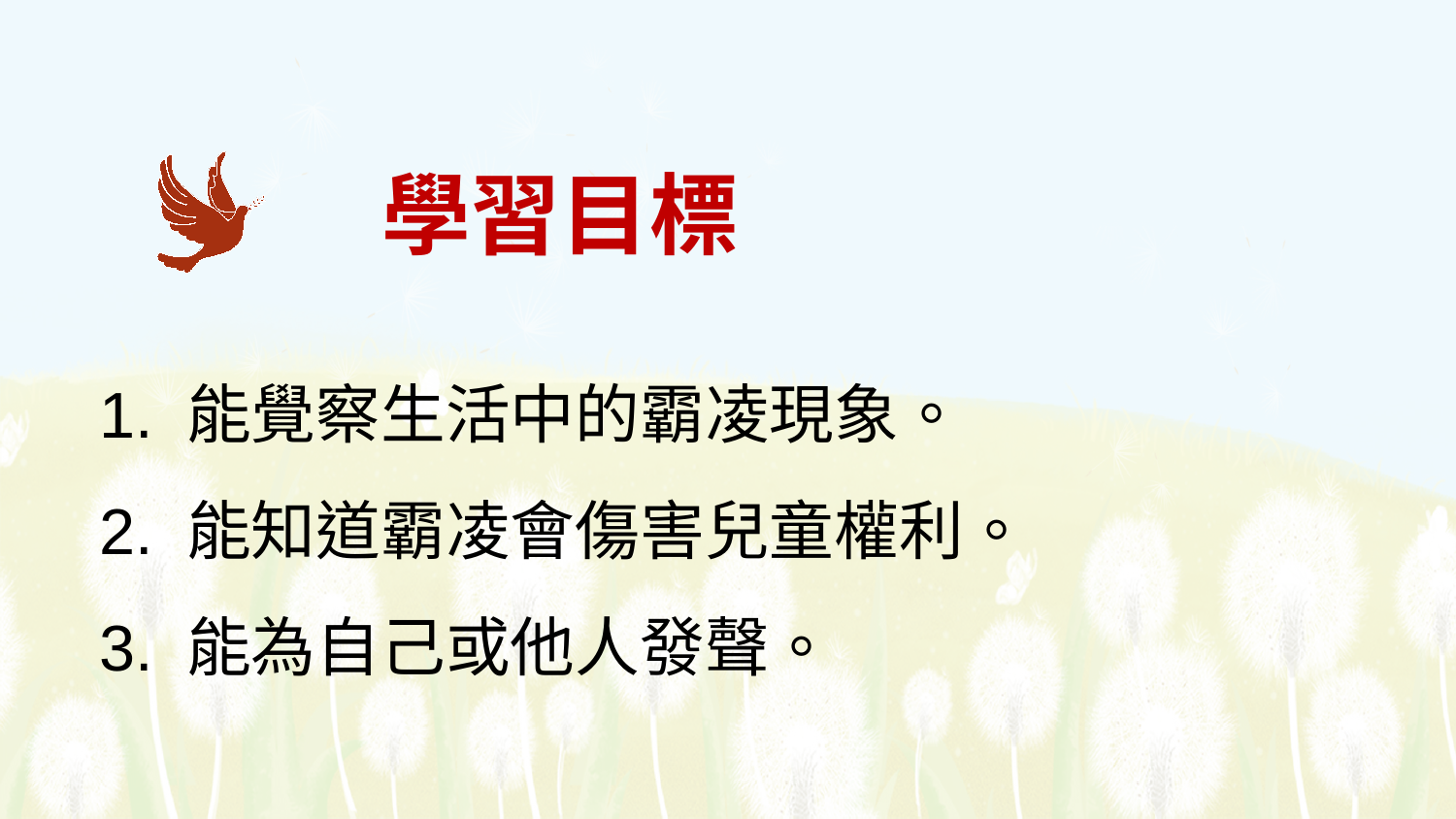

學習目標

1. 能覺察生活中的霸凌現象。
2. 能知道霸凌會傷害兒童權利。
3. 能為自己或他人發聲。